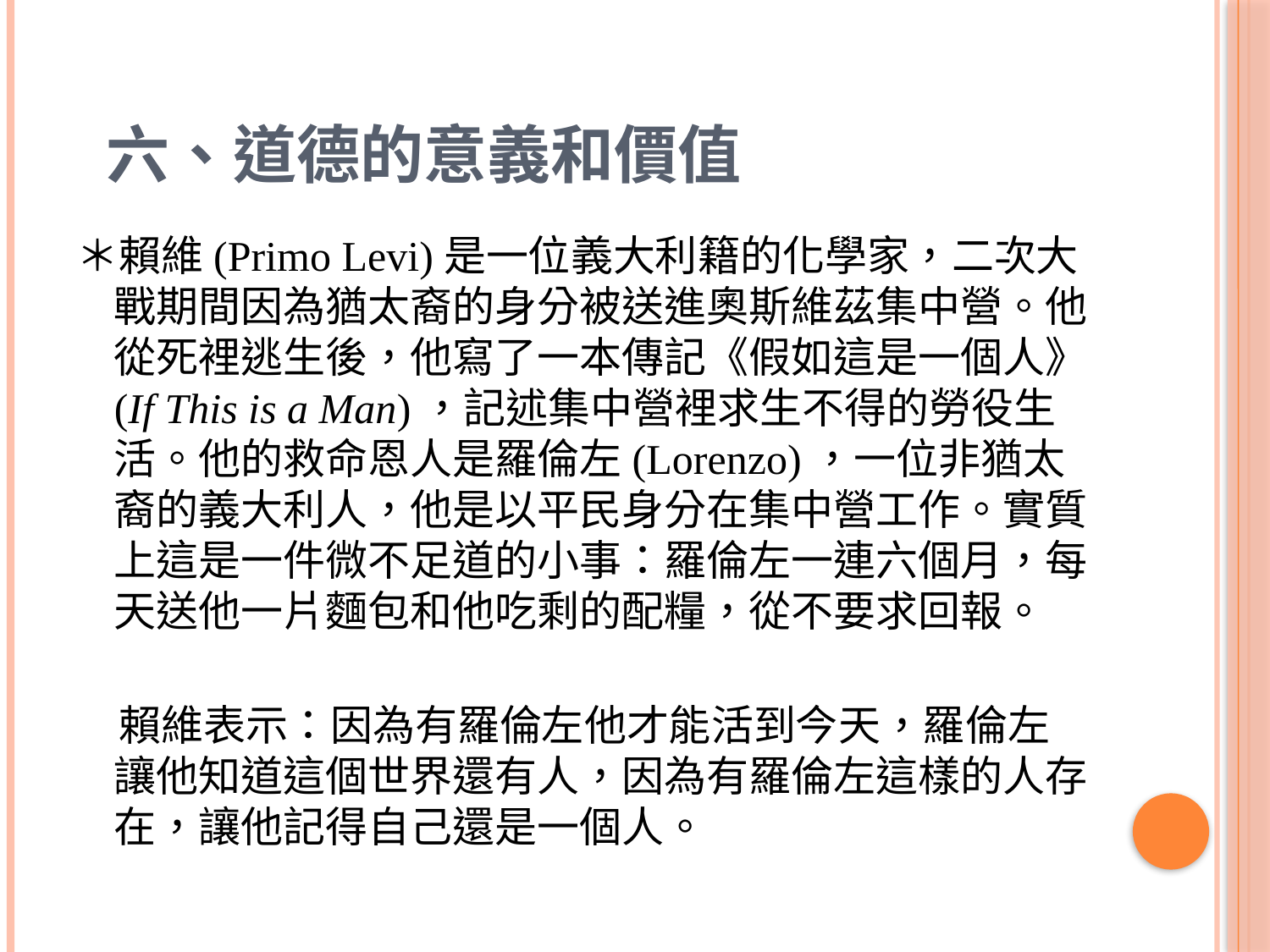

# 六、道德的意義和價值
＊賴維(Primo Levi)是一位義大利籍的化學家，二次大戰期間因為猶太裔的身分被送進奧斯維茲集中營。他從死裡逃生後，他寫了一本傳記《假如這是一個人》(If This is a Man)，記述集中營裡求生不得的勞役生活。他的救命恩人是羅倫左(Lorenzo)，一位非猶太裔的義大利人，他是以平民身分在集中營工作。實質上這是一件微不足道的小事：羅倫左一連六個月，每天送他一片麵包和他吃剩的配糧，從不要求回報。

　賴維表示：因為有羅倫左他才能活到今天，羅倫左讓他知道這個世界還有人，因為有羅倫左這樣的人存在，讓他記得自己還是一個人。